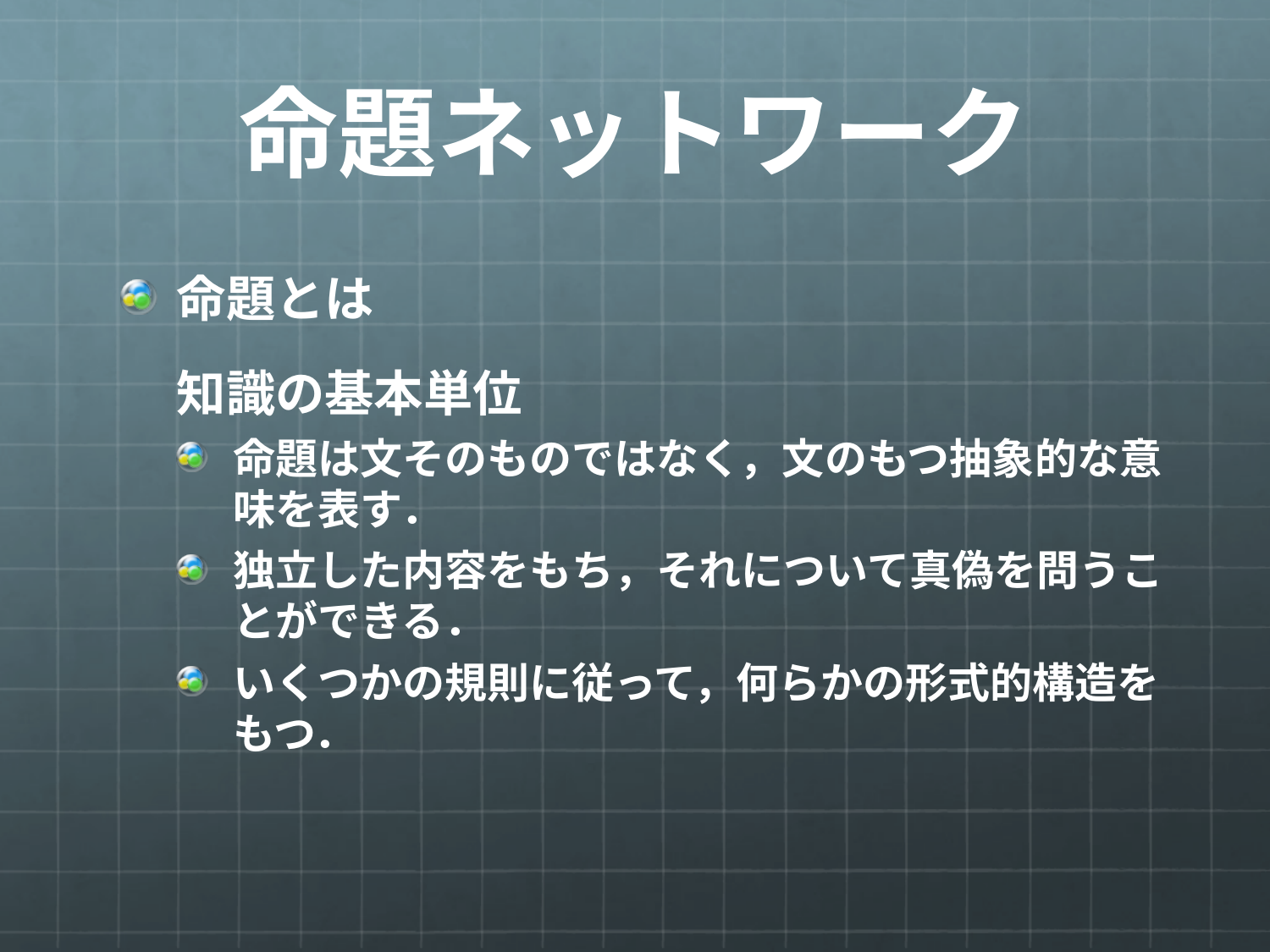

# 命題ネットワーク
命題とは
	知識の基本単位
命題は文そのものではなく，文のもつ抽象的な意味を表す．
独立した内容をもち，それについて真偽を問うことができる．
いくつかの規則に従って，何らかの形式的構造をもつ．